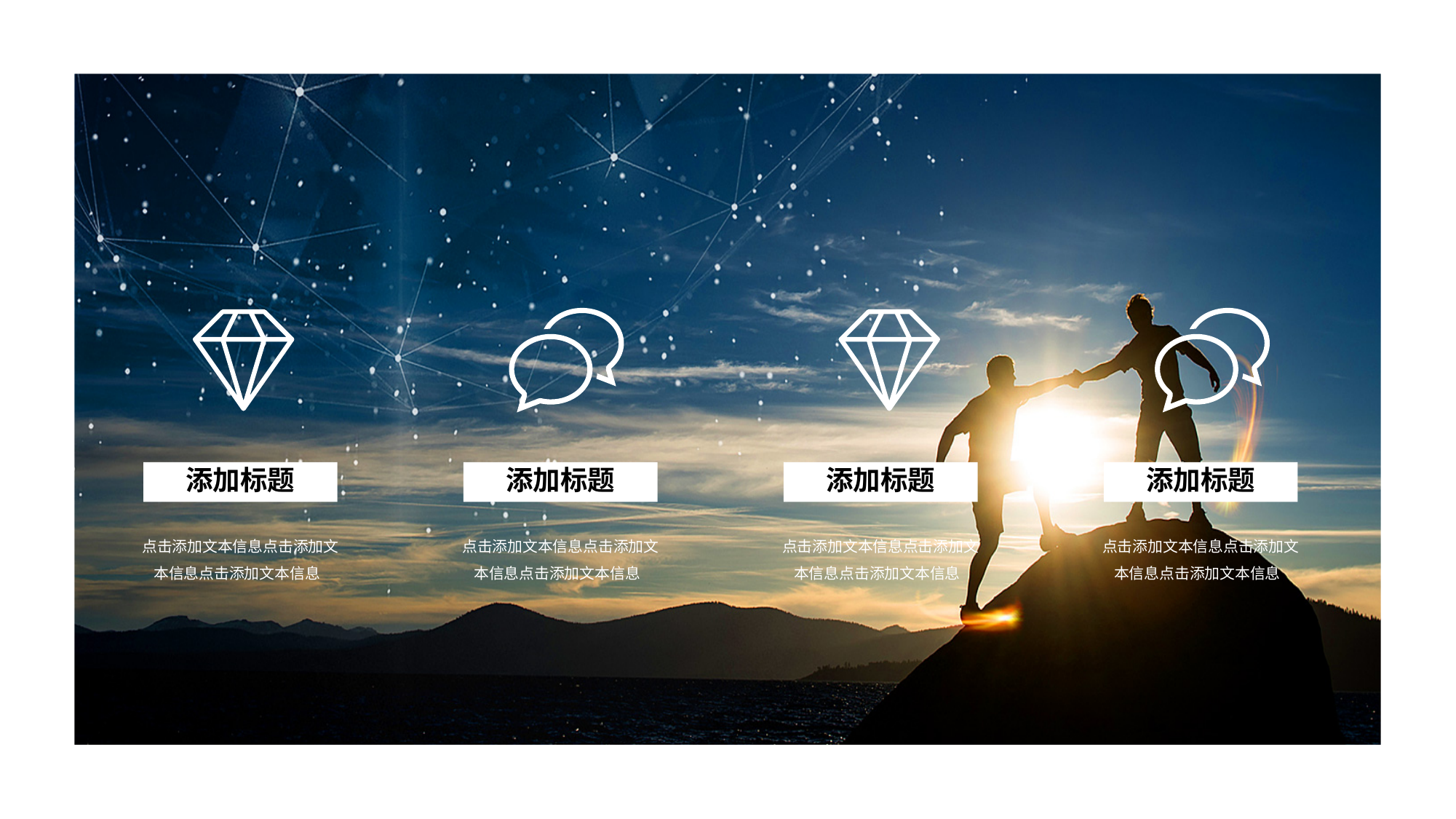

添加标题

点击添加文本信息点击添加文本信息点击添加文本信息
添加标题

点击添加文本信息点击添加文本信息点击添加文本信息
添加标题

点击添加文本信息点击添加文本信息点击添加文本信息
添加标题

点击添加文本信息点击添加文本信息点击添加文本信息